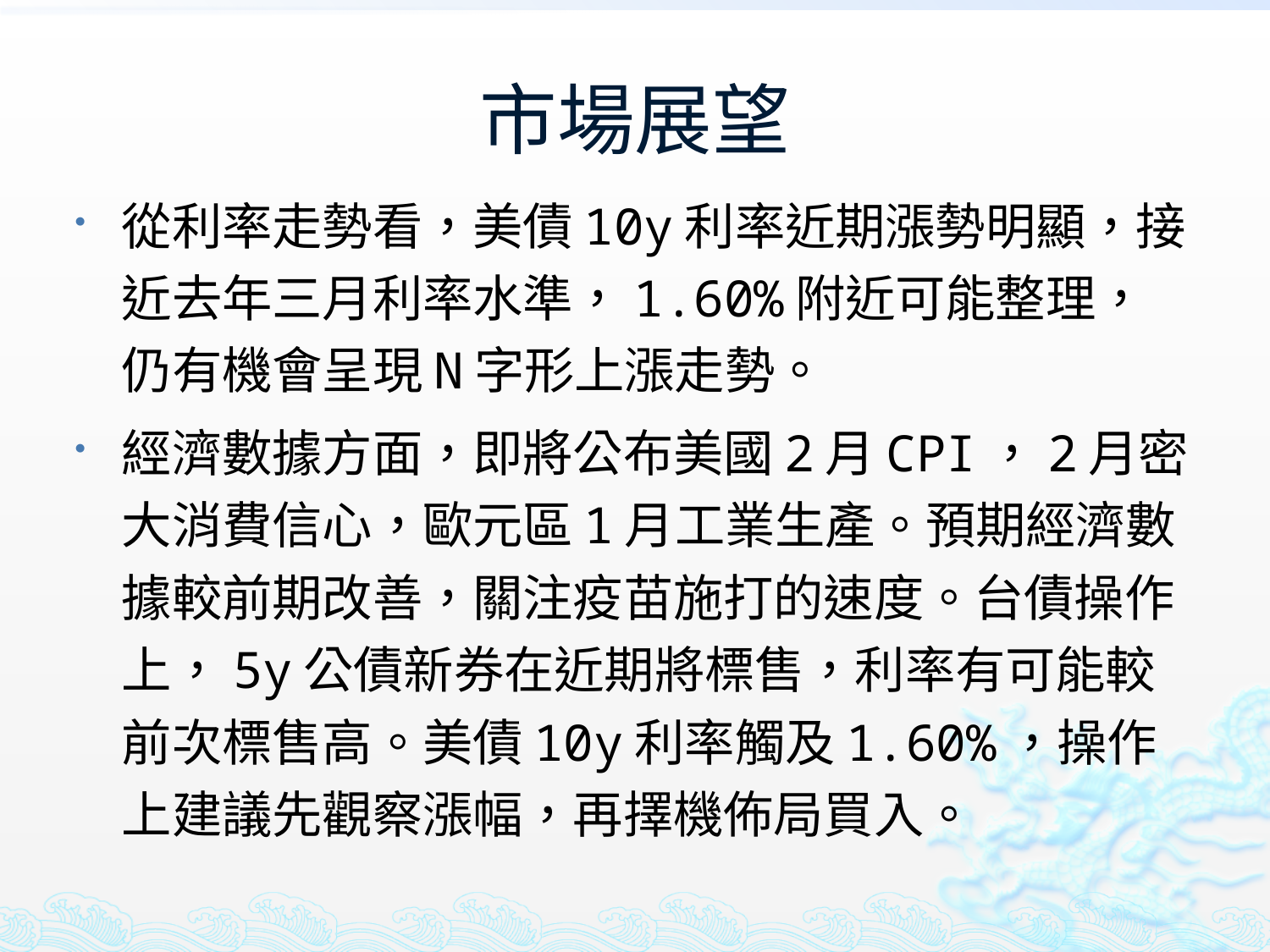

# 市場展望
從利率走勢看，美債10y利率近期漲勢明顯，接近去年三月利率水準，1.60%附近可能整理，仍有機會呈現N字形上漲走勢。
經濟數據方面，即將公布美國2月CPI，2月密大消費信心，歐元區1月工業生產。預期經濟數據較前期改善，關注疫苗施打的速度。台債操作上，5y公債新券在近期將標售，利率有可能較前次標售高。美債10y利率觸及1.60%，操作上建議先觀察漲幅，再擇機佈局買入。